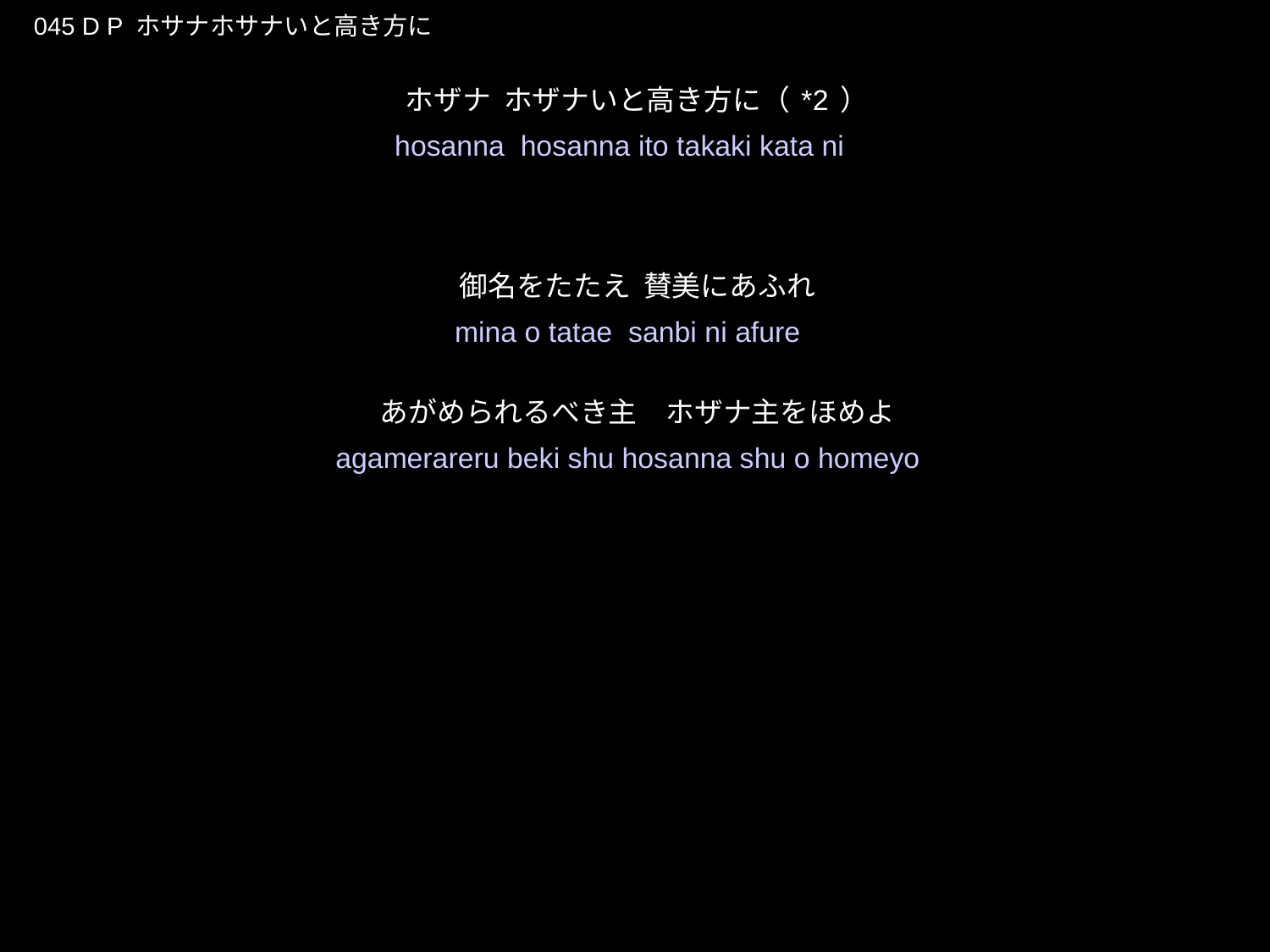

ほさなほさないとたかきかたに
★P
045 D P ホサナホサナいと高き方に
ホザナ  ホザナいと高き方に（*2）
御名をたたえ  賛美にあふれ
あがめられるべき主　ホザナ主をほめよ
★３
hosanna  hosanna ito takaki kata ni
mina o tatae  sanbi ni afure
agamerareru beki shu hosanna shu o homeyo